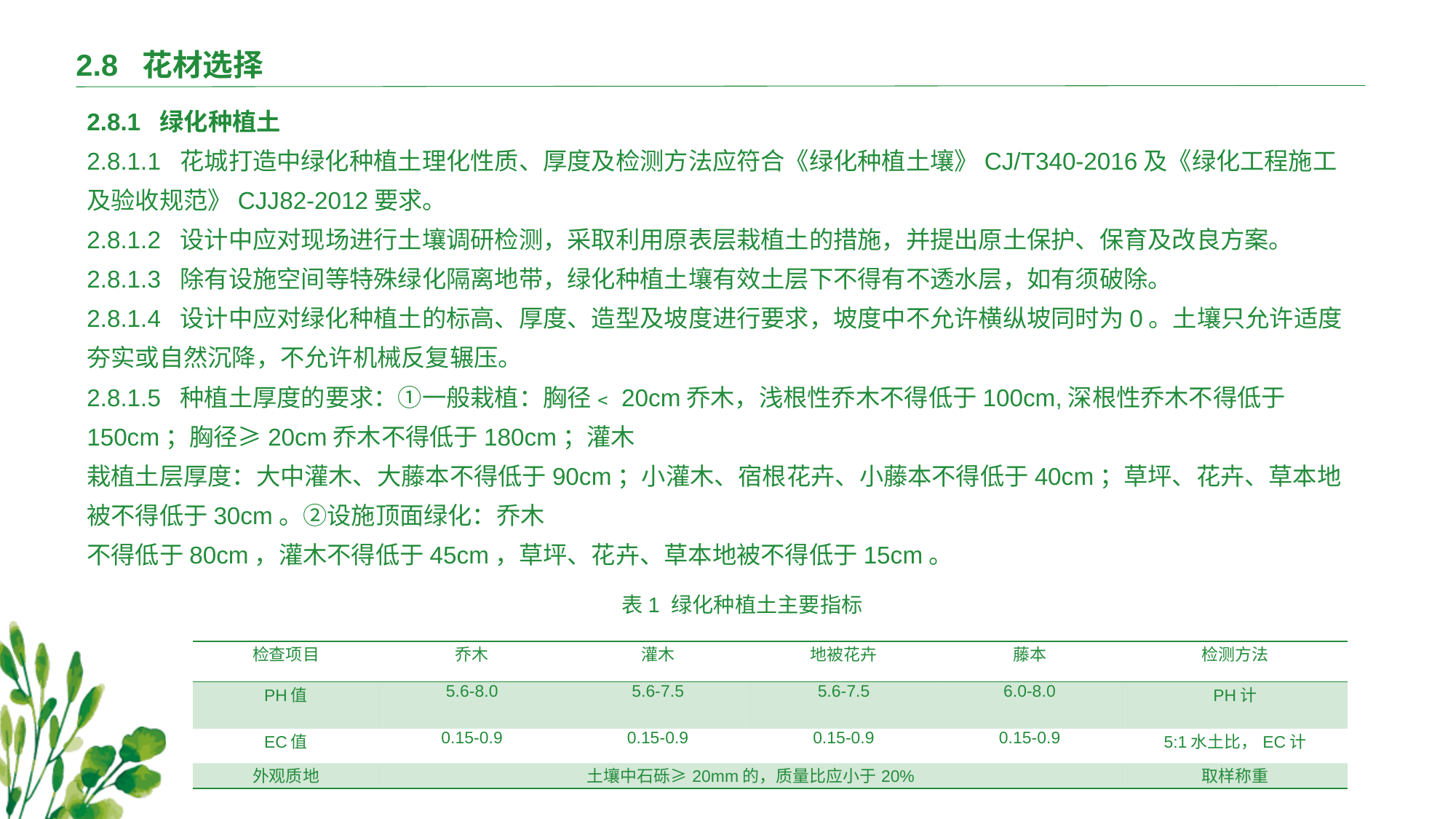

2.8  花材选择
2.8.1  绿化种植土
2.8.1.1  花城打造中绿化种植土理化性质、厚度及检测方法应符合《绿化种植土壤》CJ/T340-2016及《绿化工程施工及验收规范》CJJ82-2012要求。
2.8.1.2  设计中应对现场进行土壤调研检测，采取利用原表层栽植土的措施，并提出原土保护、保育及改良方案。
2.8.1.3  除有设施空间等特殊绿化隔离地带，绿化种植土壤有效土层下不得有不透水层，如有须破除。
2.8.1.4  设计中应对绿化种植土的标高、厚度、造型及坡度进行要求，坡度中不允许横纵坡同时为0。土壤只允许适度夯实或自然沉降，不允许机械反复辗压。
2.8.1.5  种植土厚度的要求：①一般栽植：胸径﹤20cm乔木，浅根性乔木不得低于100cm,深根性乔木不得低于150cm；胸径≥20cm乔木不得低于180cm；灌木
栽植土层厚度：大中灌木、大藤本不得低于90cm；小灌木、宿根花卉、小藤本不得低于40cm；草坪、花卉、草本地被不得低于30cm。②设施顶面绿化：乔木
不得低于80cm，灌木不得低于45cm，草坪、花卉、草本地被不得低于15cm。

       表1 绿化种植土主要指标
| 检查项目 | 乔木 | 灌木 | 地被花卉 | 藤本 | 检测方法 |
| --- | --- | --- | --- | --- | --- |
| PH值 | 5.6-8.0 | 5.6-7.5 | 5.6-7.5 | 6.0-8.0 | PH计 |
| EC值 | 0.15-0.9 | 0.15-0.9 | 0.15-0.9 | 0.15-0.9 | 5:1水土比，EC计 |
| 外观质地 | 土壤中石砾≥20mm的，质量比应小于20% |  |  |  | 取样称重 |